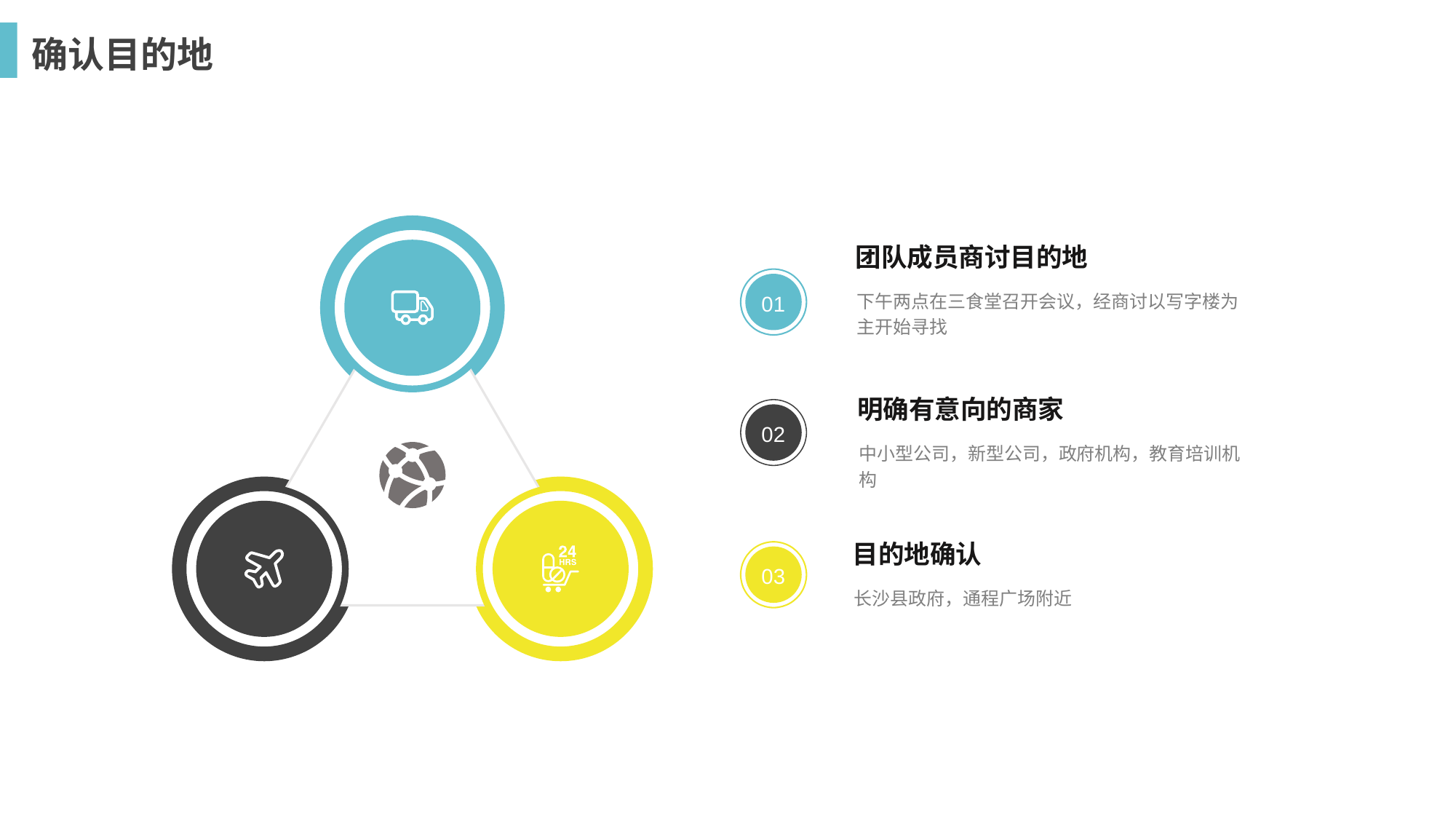

确认目的地

团队成员商讨目的地

01

02

03
下午两点在三食堂召开会议，经商讨以写字楼为主开始寻找

明确有意向的商家
中小型公司，新型公司，政府机构，教育培训机构
目的地确认
长沙县政府，通程广场附近